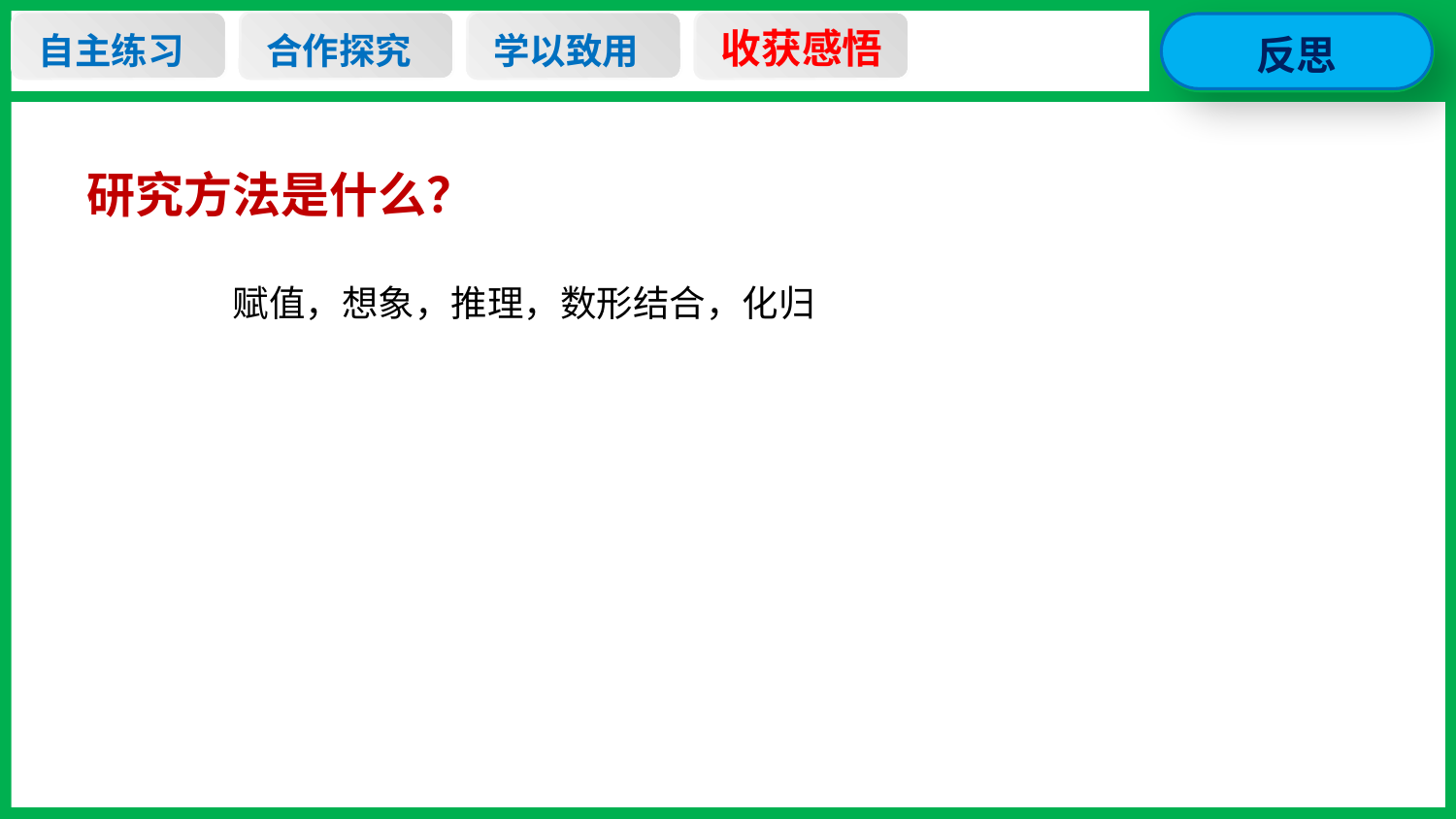

收获感悟
自主练习
合作探究
学以致用
反思
研究方法是什么？
赋值，想象，推理，数形结合，化归